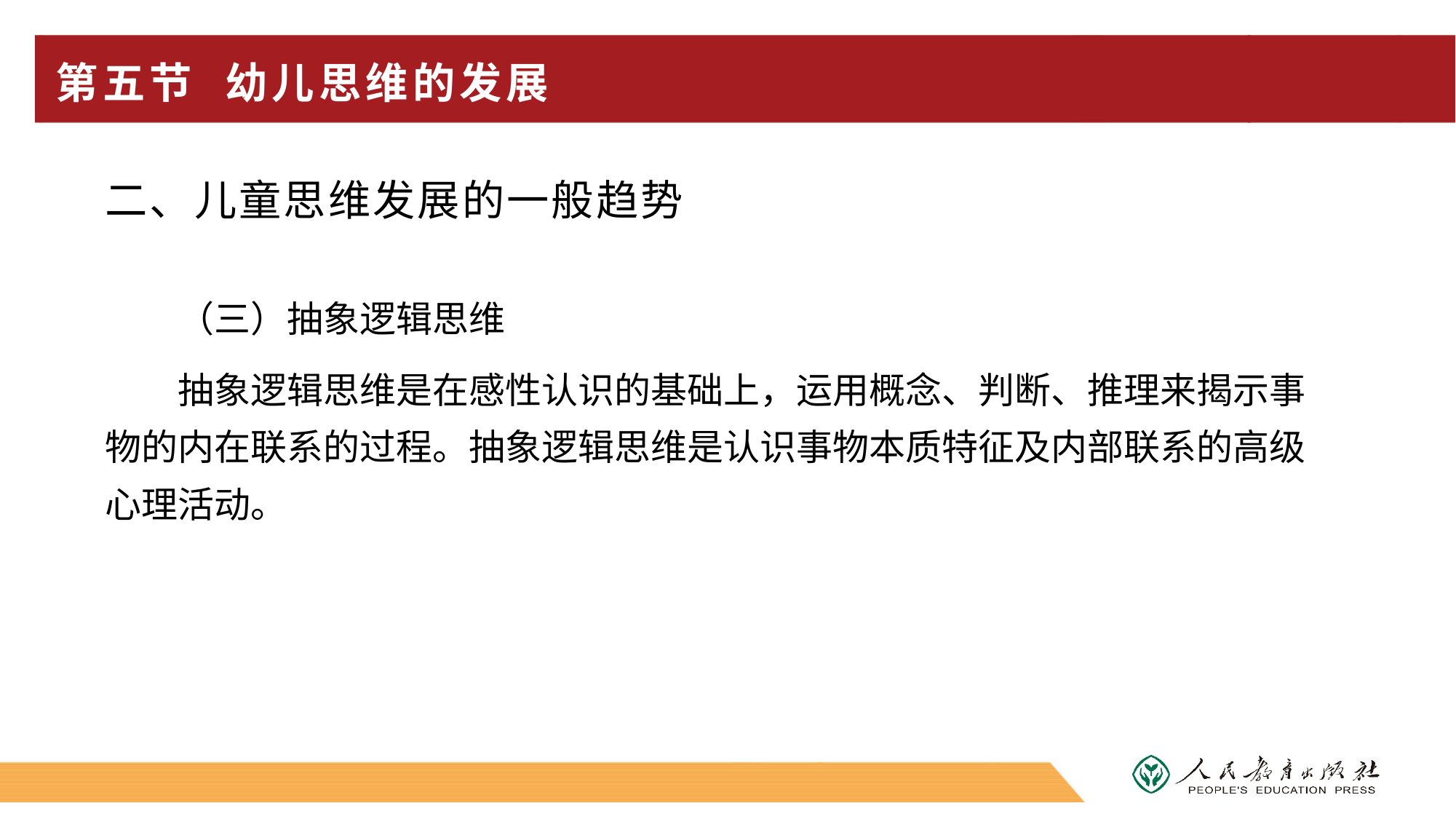

# 第五节  幼儿思维的发展
二、儿童思维发展的一般趋势
（三）抽象逻辑思维
抽象逻辑思维是在感性认识的基础上，运用概念、判断、推理来揭示事物的内在联系的过程。抽象逻辑思维是认识事物本质特征及内部联系的高级心理活动。